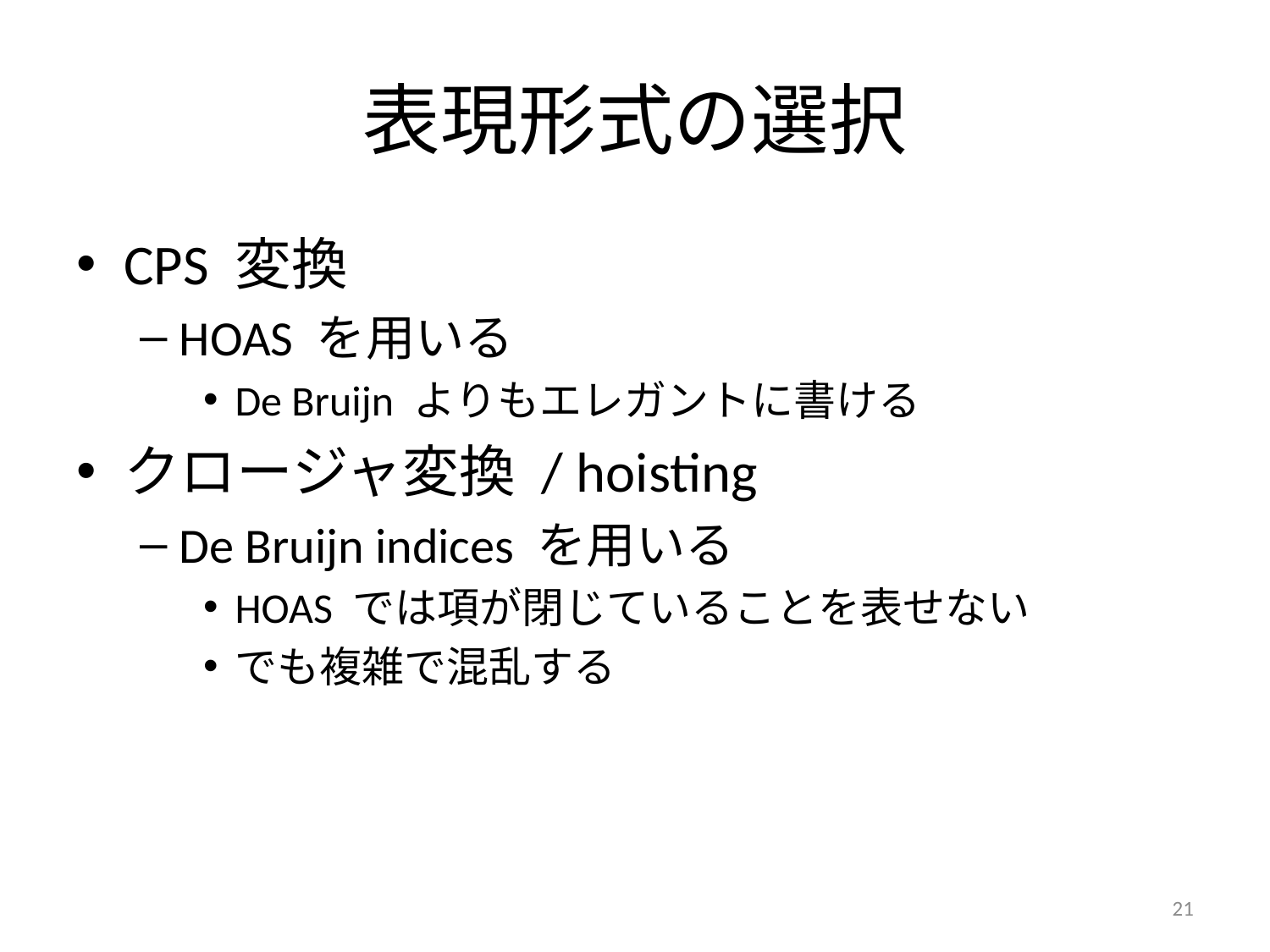

# 表現形式の選択
CPS 変換
HOAS を用いる
De Bruijn よりもエレガントに書ける
クロージャ変換 / hoisting
De Bruijn indices を用いる
HOAS では項が閉じていることを表せない
でも複雑で混乱する
21